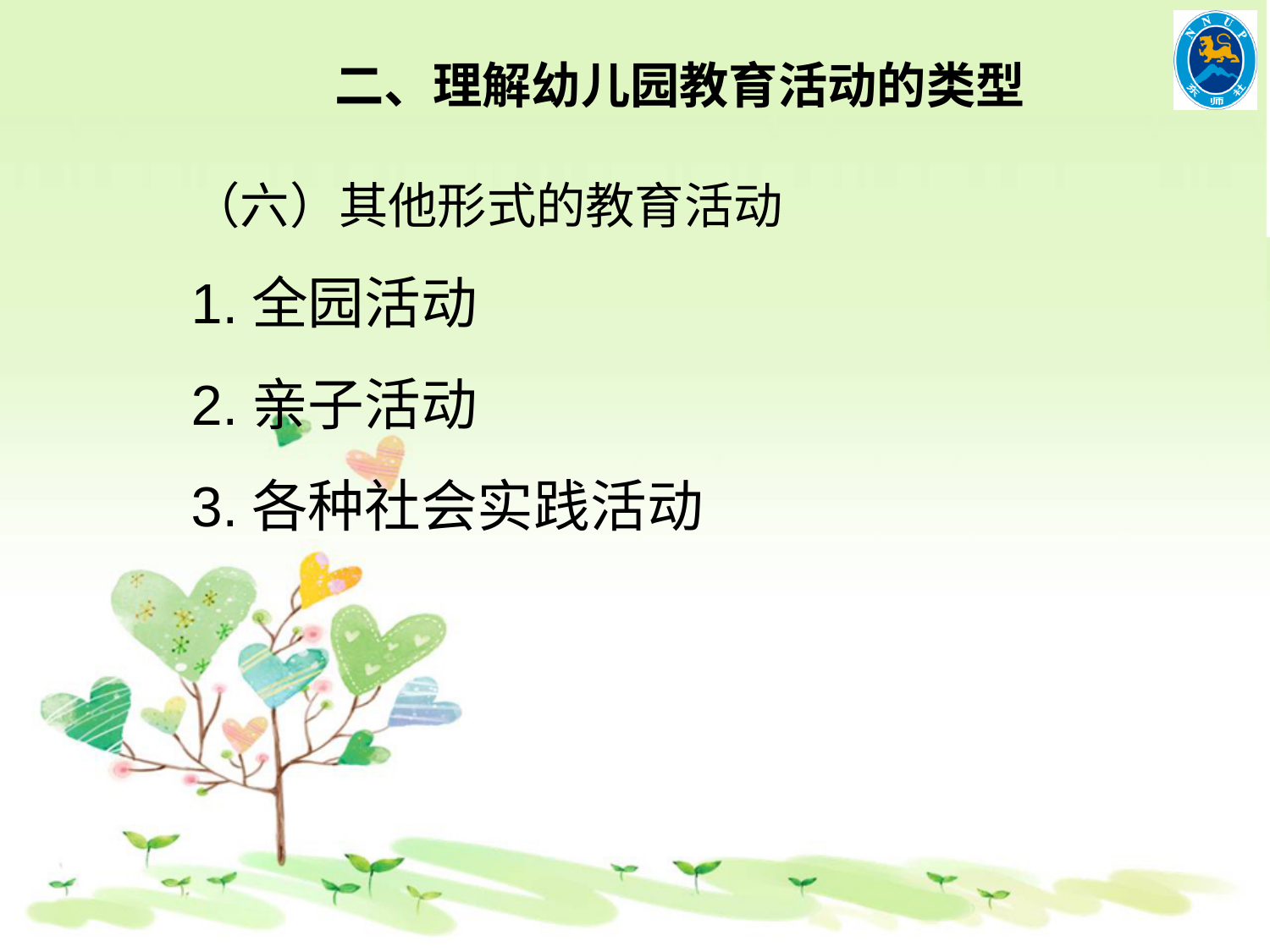

二、理解幼儿园教育活动的类型
（六）其他形式的教育活动
1.全园活动
2.亲子活动
3.各种社会实践活动